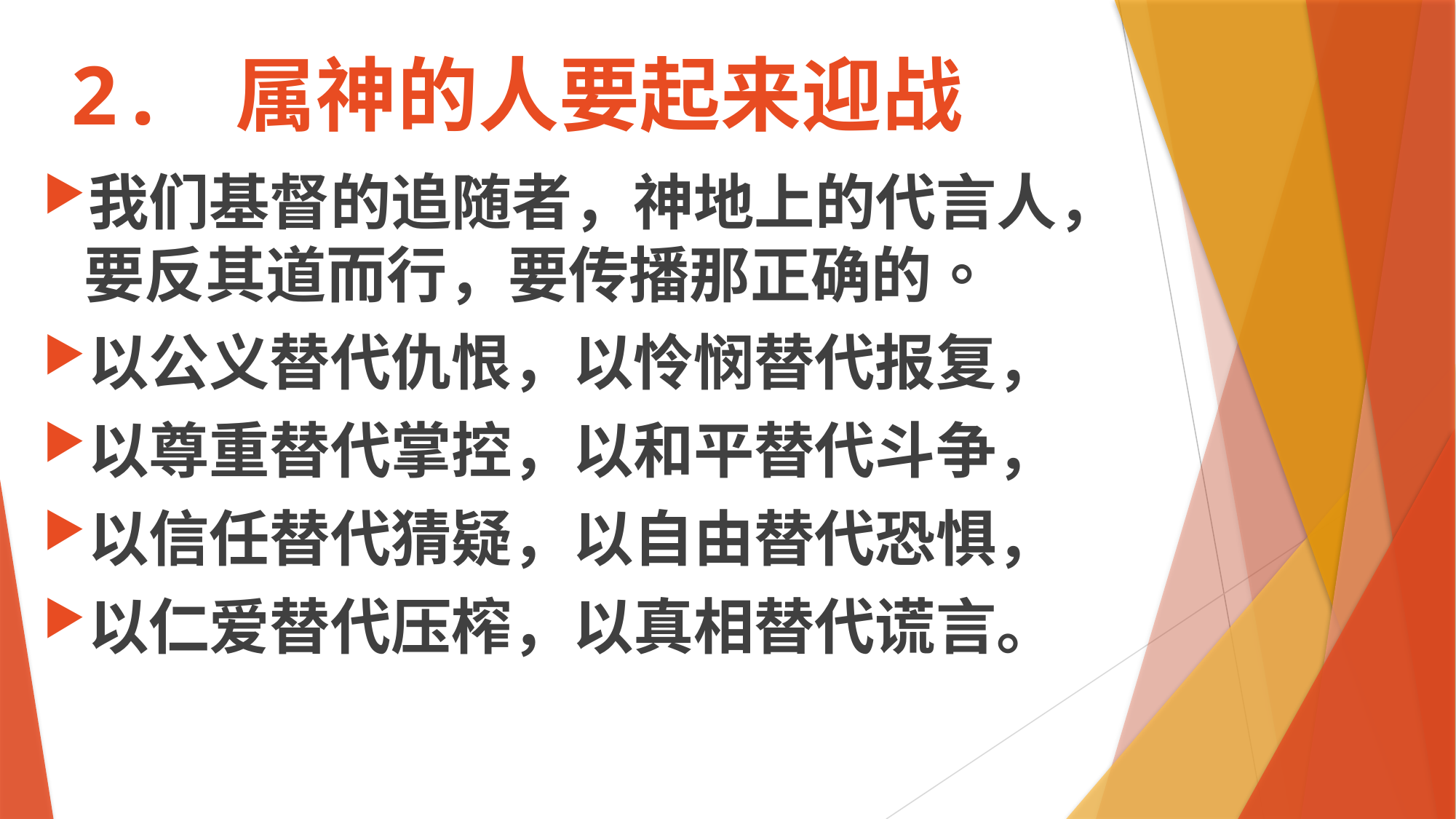

# 2. 属神的人要起来迎战
我们基督的追随者，神地上的代言人，要反其道而行，要传播那正确的。
以公义替代仇恨，以怜悯替代报复，
以尊重替代掌控，以和平替代斗争，
以信任替代猜疑，以自由替代恐惧，
以仁爱替代压榨，以真相替代谎言。